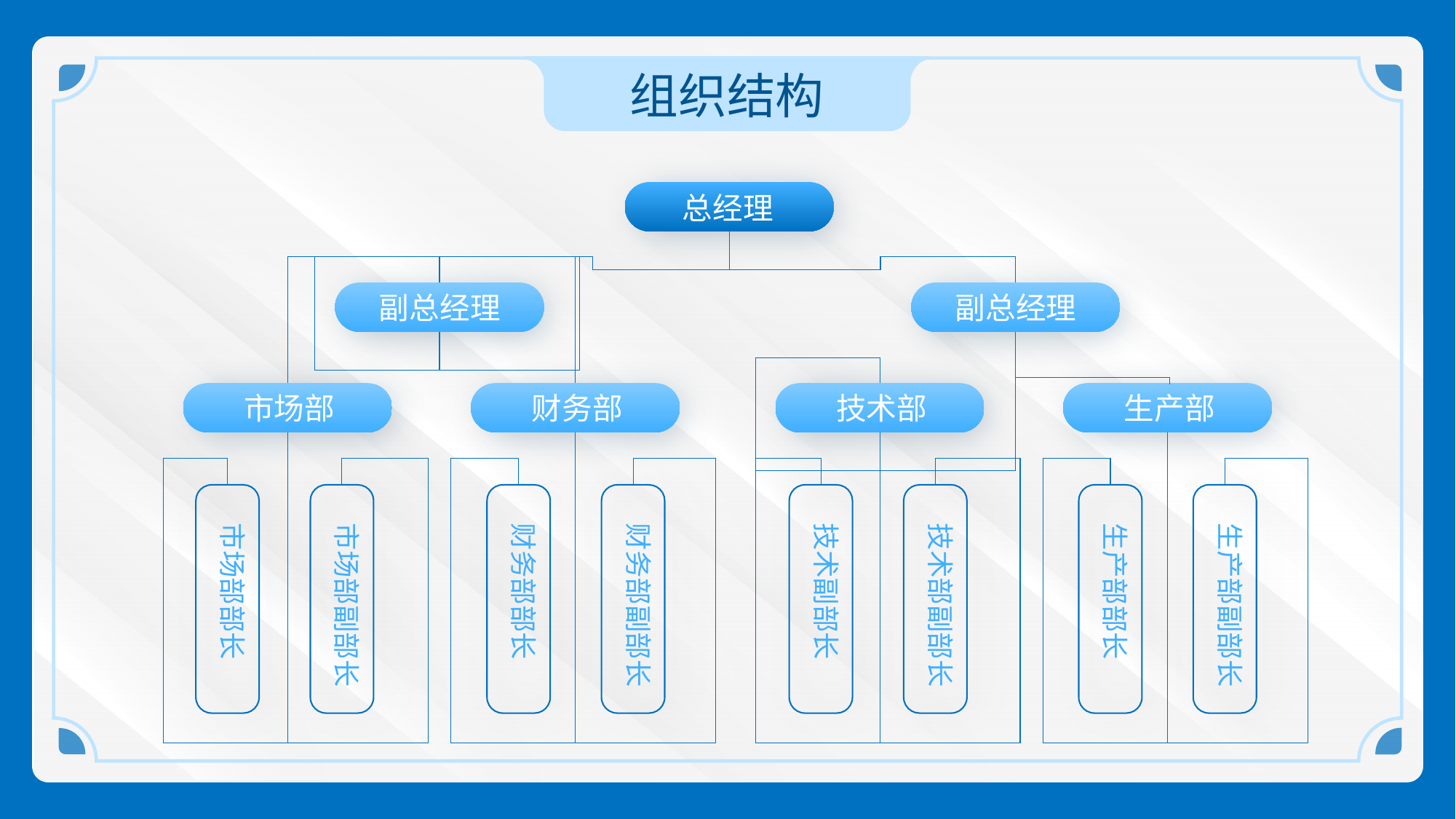

组织结构

总经理

副总经理
副总经理

市场部
财务部
技术部
生产部

市场部部长
市场部副部长
财务部部长
财务部副部长
技术副部长
技术部副部长
生产部部长
生产部副部长